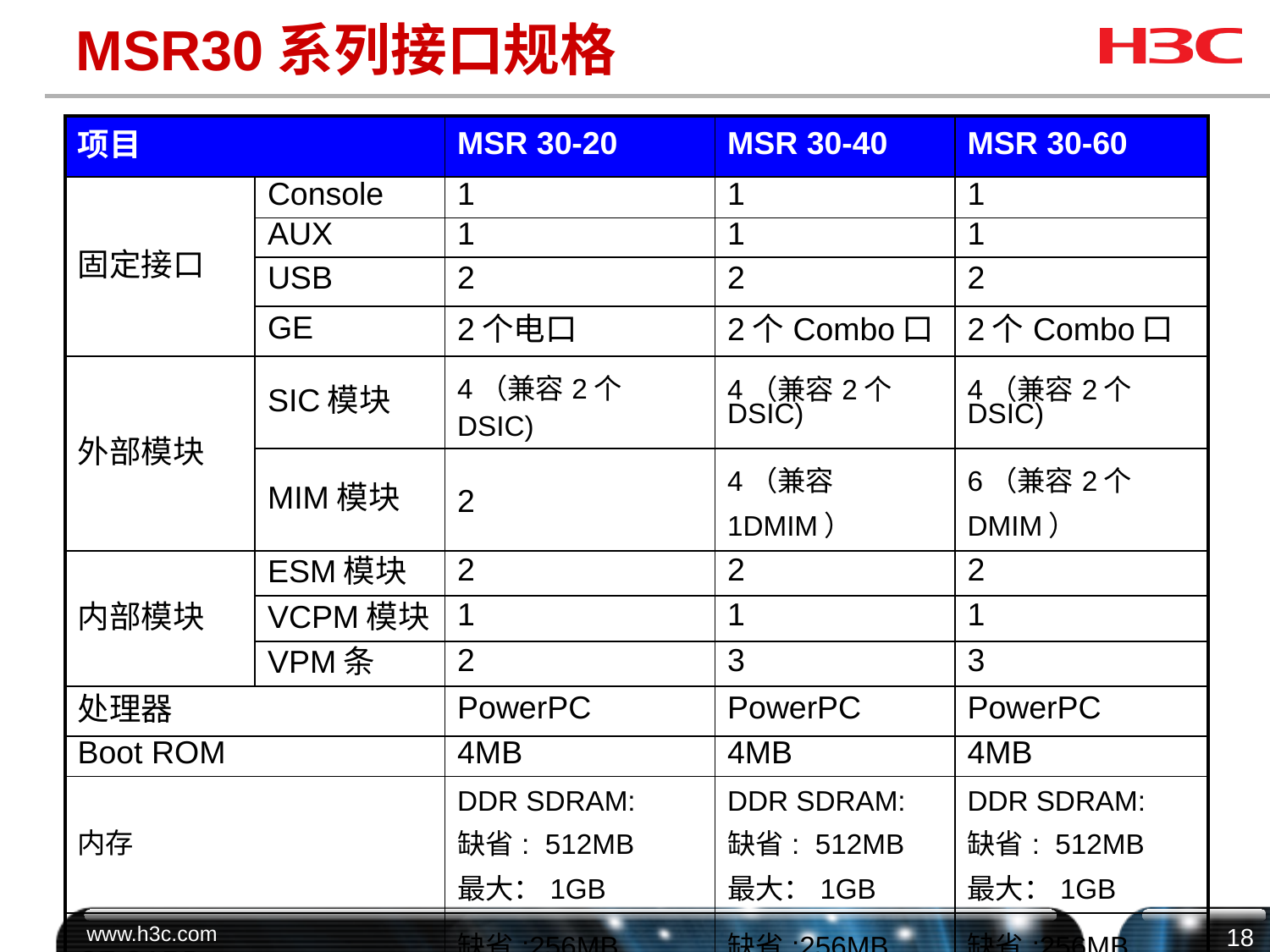

MSR30系列接口规格
| 项目 |  | MSR 30-20 | MSR 30-40 | MSR 30-60 |
| --- | --- | --- | --- | --- |
| 固定接口 | Console | 1 | 1 | 1 |
|  | AUX | 1 | 1 | 1 |
|  | USB | 2 | 2 | 2 |
|  | GE | 2个电口 | 2个Combo口 | 2个Combo口 |
| 外部模块 | SIC模块 | 4（兼容2个DSIC) | 4（兼容2个DSIC) | 4（兼容2个DSIC) |
|  | MIM模块 | 2 | 4（兼容1DMIM） | 6（兼容2个DMIM） |
| 内部模块 | ESM模块 | 2 | 2 | 2 |
|  | VCPM模块 | 1 | 1 | 1 |
|  | VPM条 | 2 | 3 | 3 |
| 处理器 |  | PowerPC | PowerPC | PowerPC |
| Boot ROM |  | 4MB | 4MB | 4MB |
| 内存 |  | DDR SDRAM: 缺省: 512MB 最大：1GB | DDR SDRAM: 缺省: 512MB 最大：1GB | DDR SDRAM: 缺省: 512MB 最大：1GB |
| CF CARD |  | 缺省:256MB 最大:1GB | 缺省:256MB 最大:1GB | 缺省:256MB 最大:1GB |